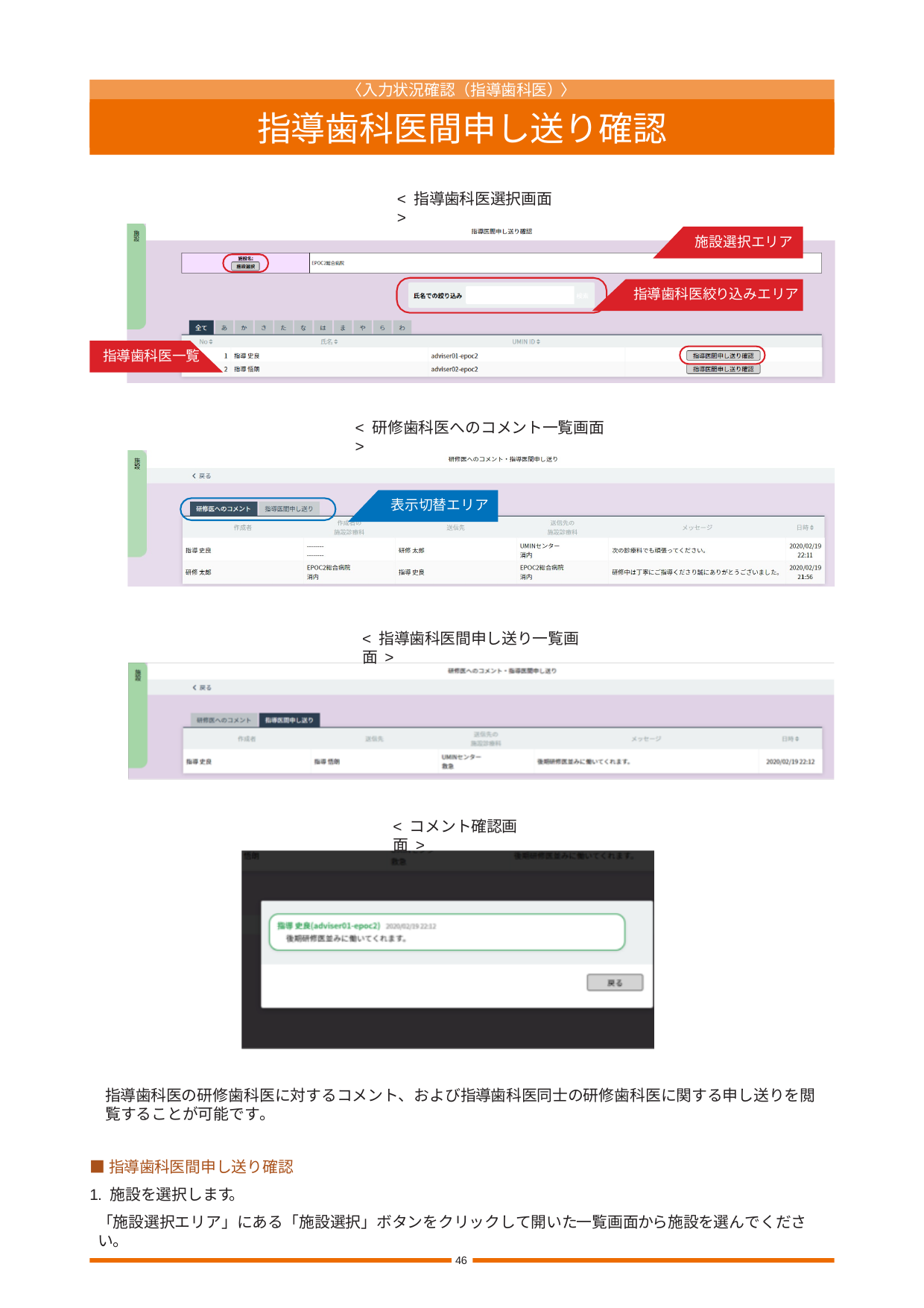

〈入力状況確認（指導歯科医）〉
指導歯科医間申し送り確認
< 指導歯科医選択画面 >
施設選択エリア

指導歯科医絞り込みエリア

指導歯科医一覧

< 研修歯科医へのコメント一覧画面>

表示切替エリア
< 指導歯科医間申し送り一覧画面 >

< コメント確認画面 >

指導歯科医の研修歯科医に対するコメント、および指導歯科医同士の研修歯科医に関する申し送りを閲覧することが可能です。

■指導歯科医間申し送り確認
1. 施設を選択します。
「施設選択エリア」にある「施設選択」ボタンをクリックして開いた一覧画面から施設を選んでください。
46